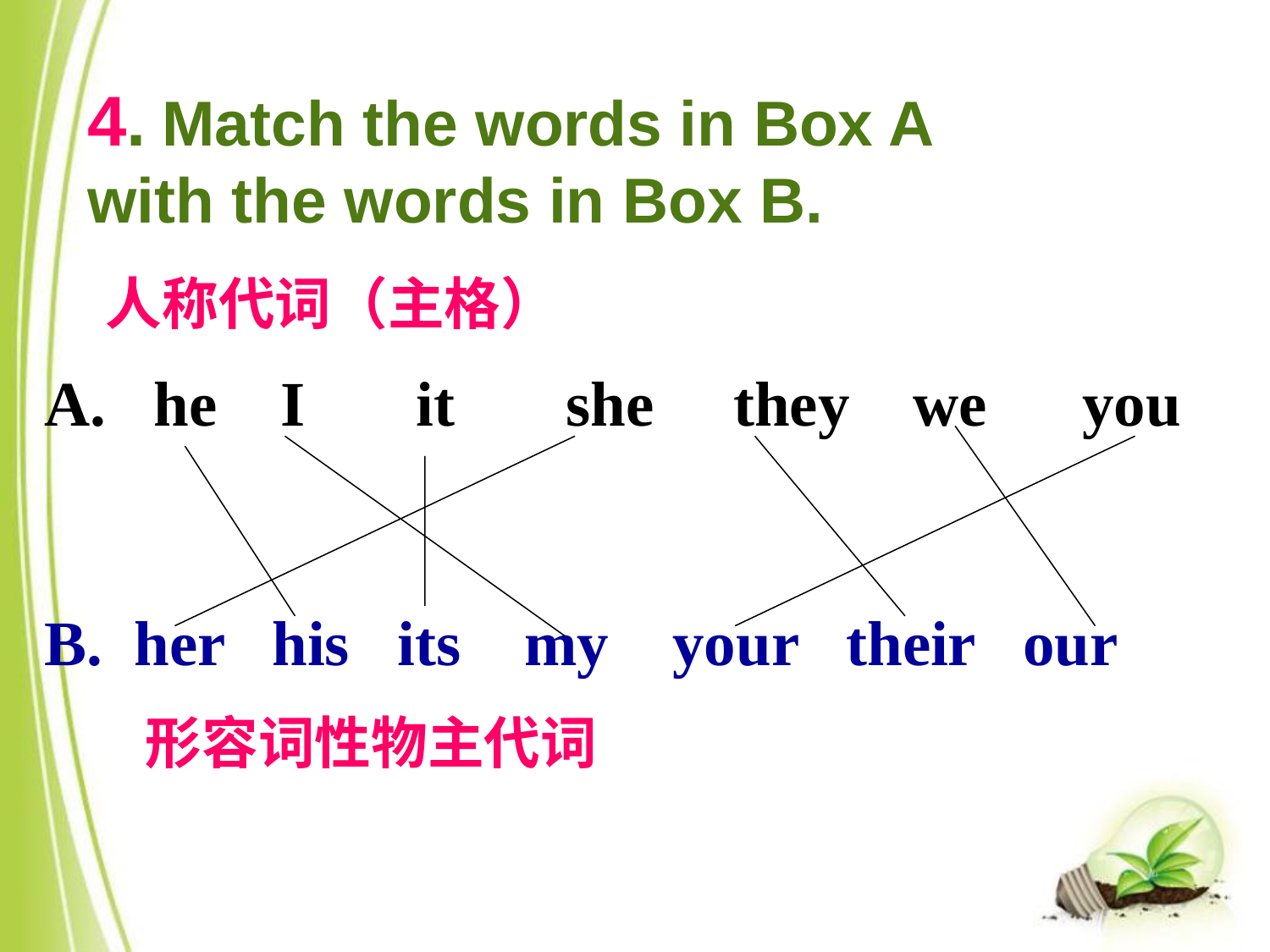

# 4. Match the words in Box A       with the words in Box B.
人称代词（主格）
  A.   he    I       it       she     they    we      you

  B.  her   his   its    my    your   their   our
形容词性物主代词